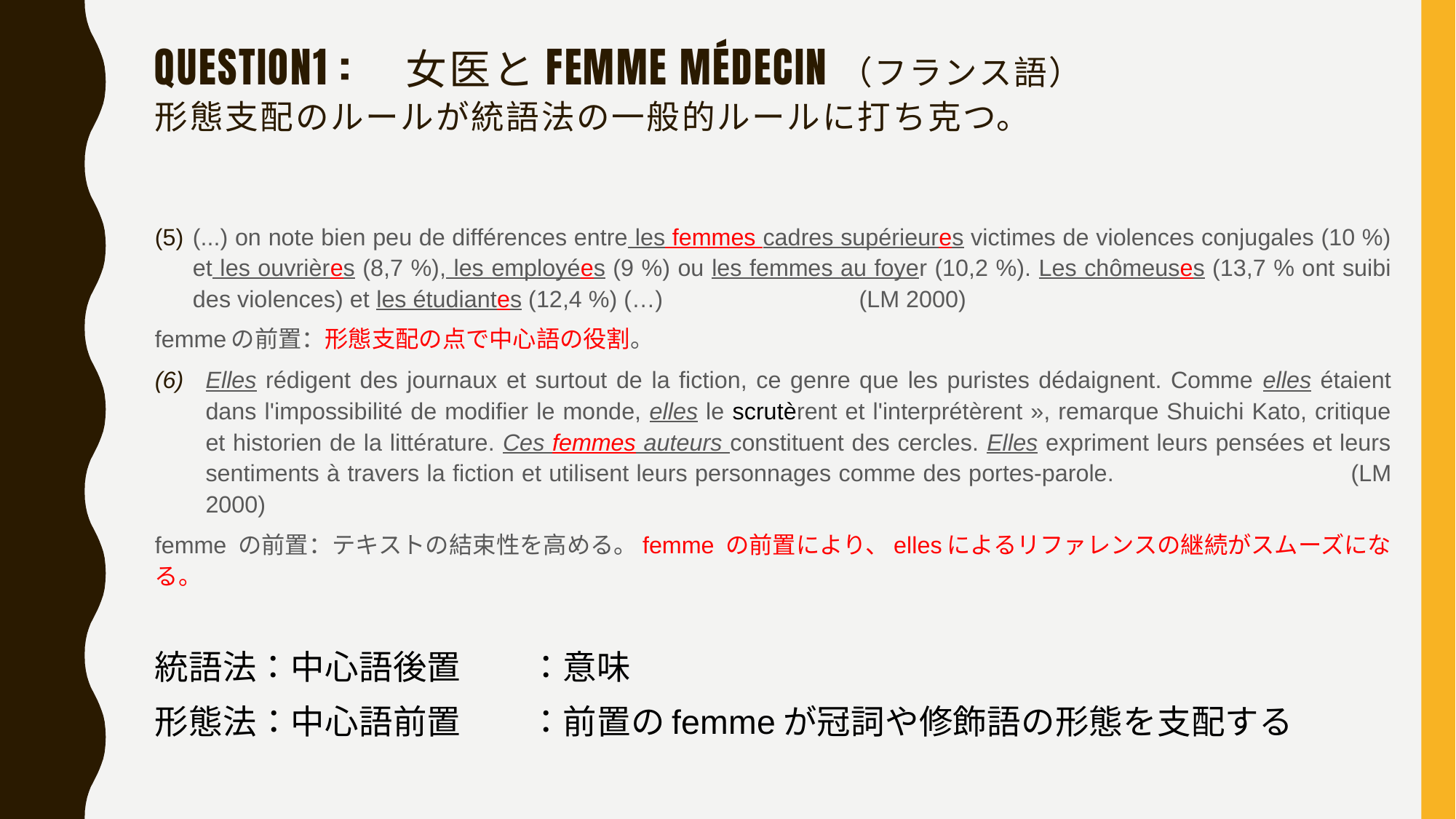

# Question1 :　女医とfemme médecin（フランス語） 形態支配のルールが統語法の一般的ルールに打ち克つ。

(...) on note bien peu de différences entre les femmes cadres supérieures victimes de violences conjugales (10 %) et les ouvrières (8,7 %), les employées (9 %) ou les femmes au foyer (10,2 %). Les chômeuses (13,7 % ont suibi des violences) et les étudiantes (12,4 %) (…)                              (LM 2000)
femmeの前置：形態支配の点で中心語の役割。
Elles rédigent des journaux et surtout de la fiction, ce genre que les puristes dédaignent. Comme elles étaient dans l'impossibilité de modifier le monde, elles le scrutèrent et l'interprétèrent », remarque Shuichi Kato, critique et historien de la littérature. Ces femmes auteurs constituent des cercles. Elles expriment leurs pensées et leurs sentiments à travers la fiction et utilisent leurs personnages comme des portes-parole.                          　 (LM 2000)
femme の前置：テキストの結束性を高める。femme の前置により、ellesによるリファレンスの継続がスムーズになる。

統語法：中心語後置　　：意味
形態法：中心語前置　　：前置のfemmeが冠詞や修飾語の形態を支配する